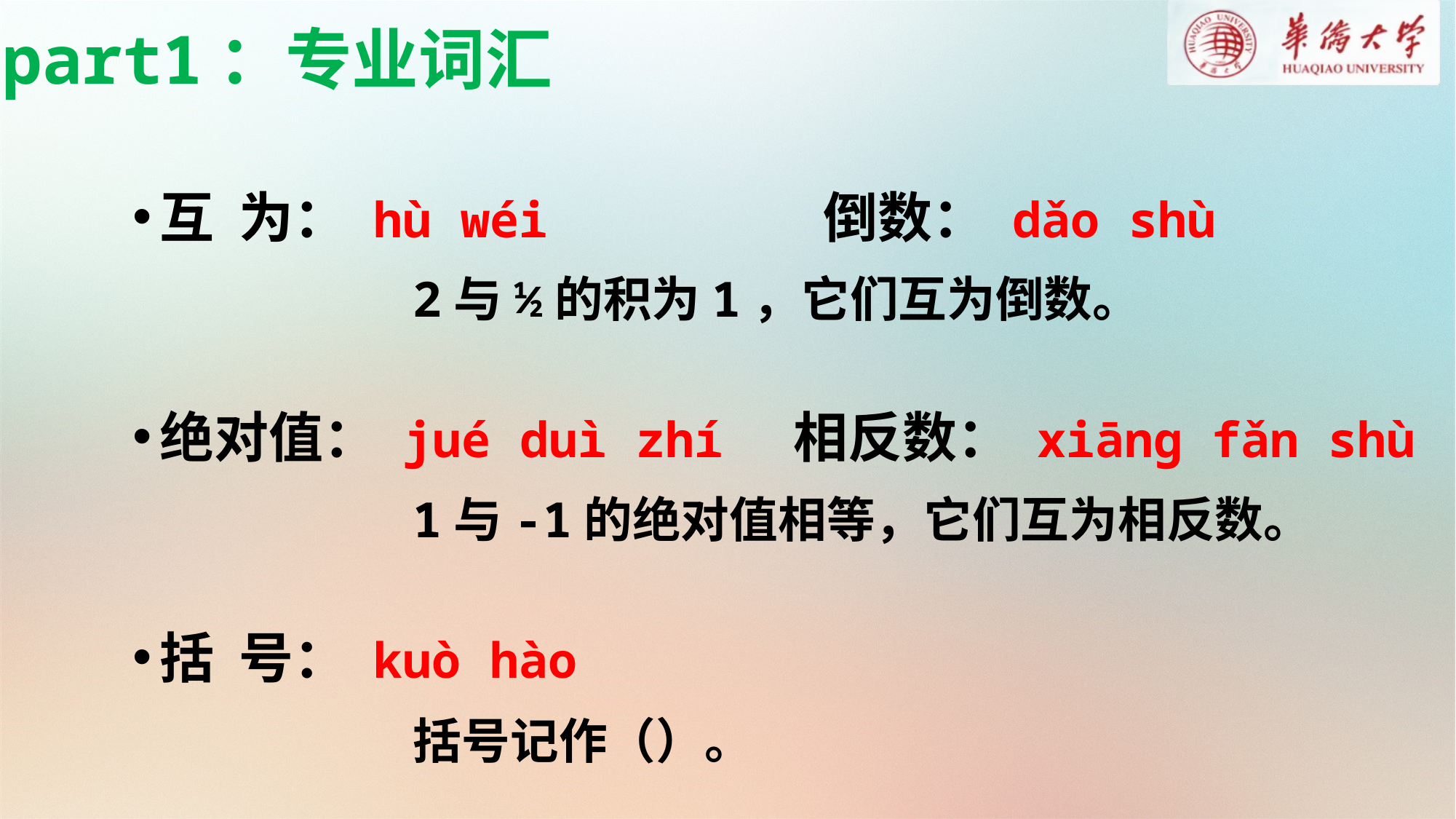

part1：专业词汇
互  为： hù wéi        倒数： dǎo shù
2与½的积为1，它们互为倒数。
绝对值： jué duì zhí  相反数： xiāng fǎn shù
1与-1的绝对值相等，它们互为相反数。
括  号： kuò hào
括号记作（）。